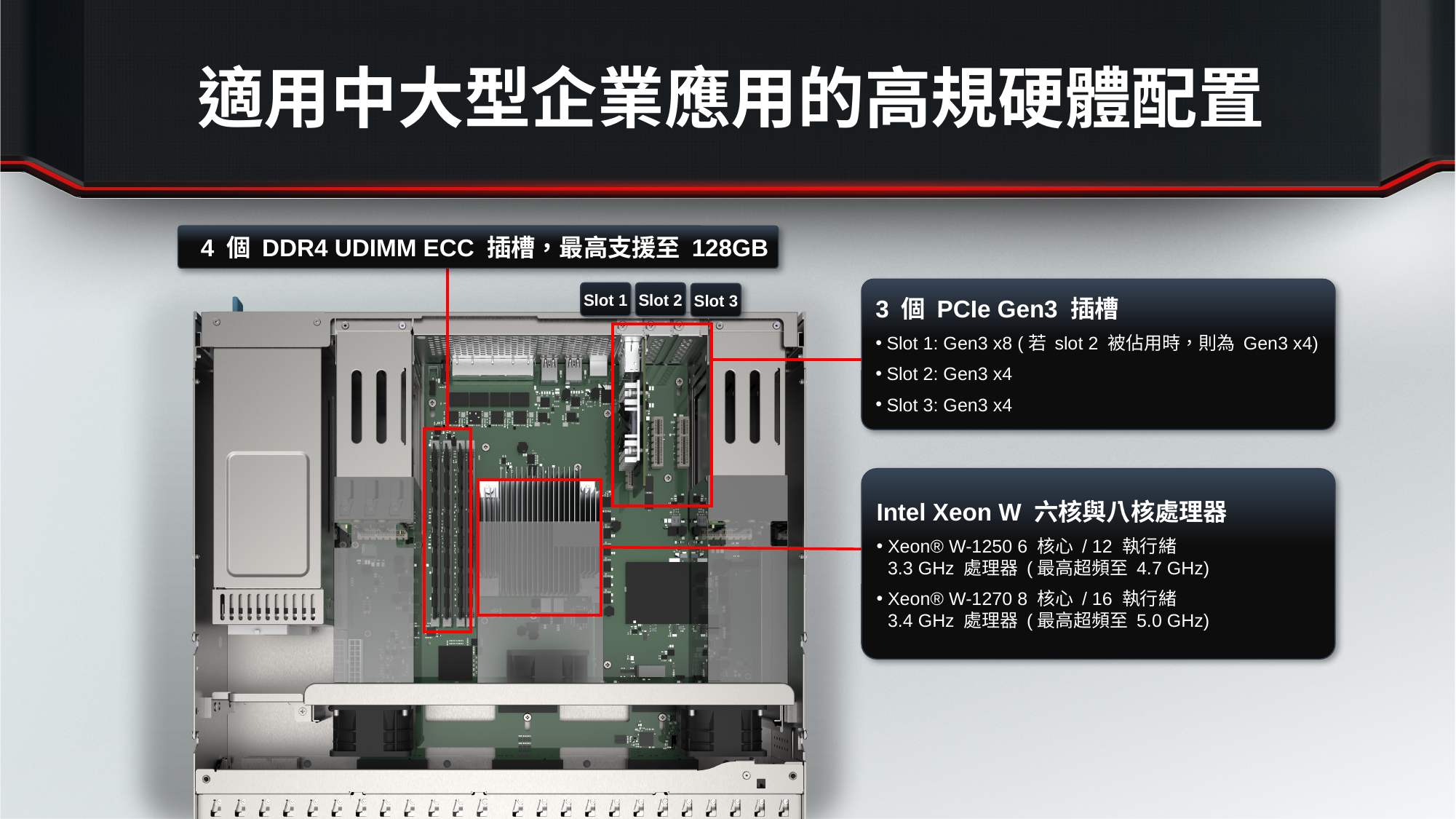

# 適用中大型企業應用的高規硬體配置
4 個 DDR4 UDIMM ECC 插槽，最高支援至 128GB
3 個 PCIe Gen3 插槽
Slot 1: Gen3 x8 (若 slot 2 被佔用時，則為 Gen3 x4)
Slot 2: Gen3 x4
Slot 3: Gen3 x4
Slot 1
Slot 2
Slot 3

Intel Xeon W 六核與八核處理器
Xeon® W-1250 6 核心 / 12 執行緒
3.3 GHz 處理器 (最高超頻至 4.7 GHz)
Xeon® W-1270 8 核心 / 16 執行緒
3.4 GHz 處理器 (最高超頻至 5.0 GHz)